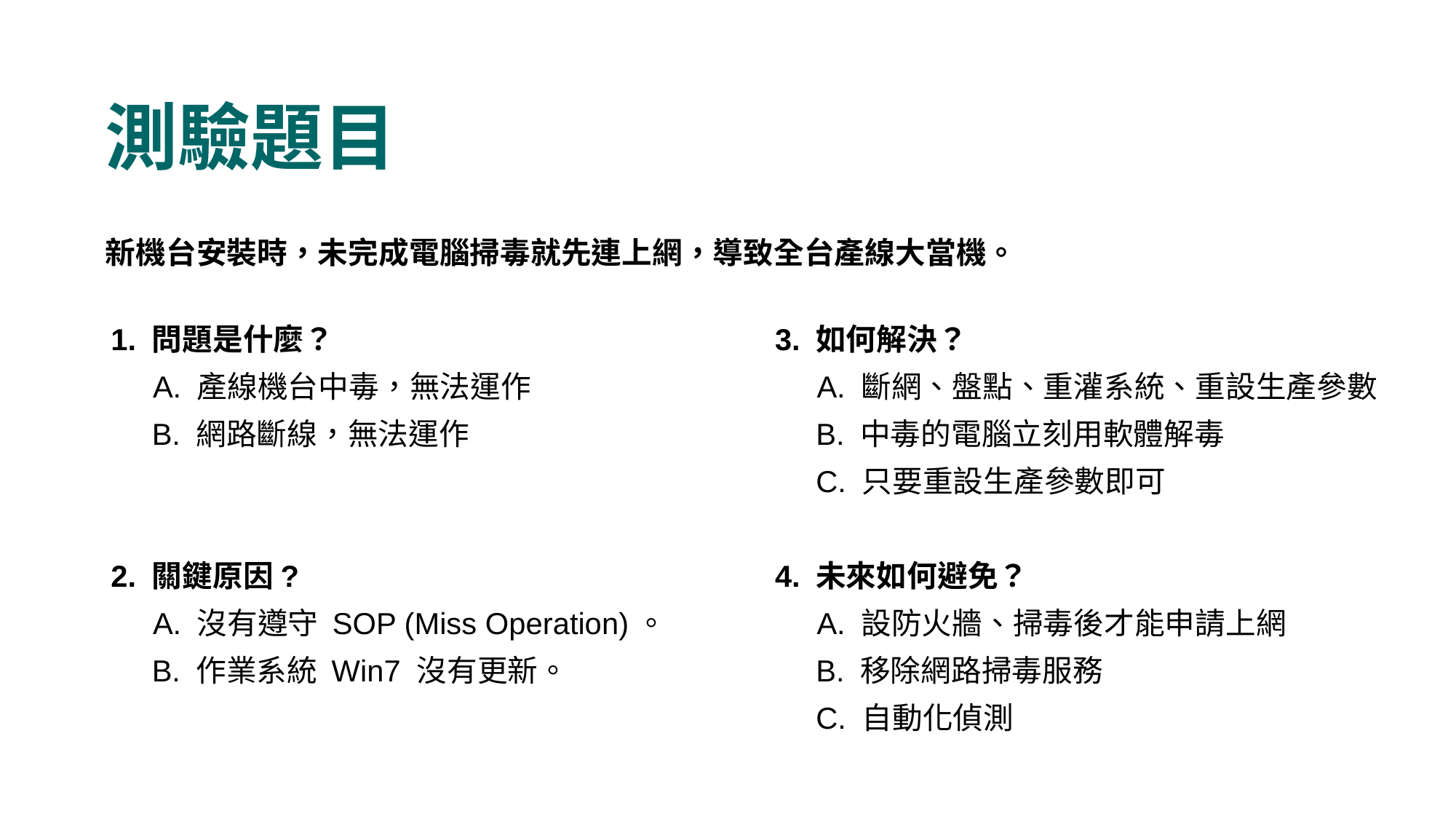

# 測驗題目
新機台安裝時，未完成電腦掃毒就先連上網，導致全台產線大當機。
1. 問題是什麼？
     A. 產線機台中毒，無法運作
     B. 網路斷線，無法運作

2. 關鍵原因?
     A. 沒有遵守 SOP (Miss Operation)。
     B. 作業系統 Win7 沒有更新。
3. 如何解決？
     A. 斷網、盤點、重灌系統、重設生產參數
     B. 中毒的電腦立刻用軟體解毒
     C. 只要重設生產參數即可
4. 未來如何避免？
     A. 設防火牆、掃毒後才能申請上網
     B. 移除網路掃毒服務
     C. 自動化偵測